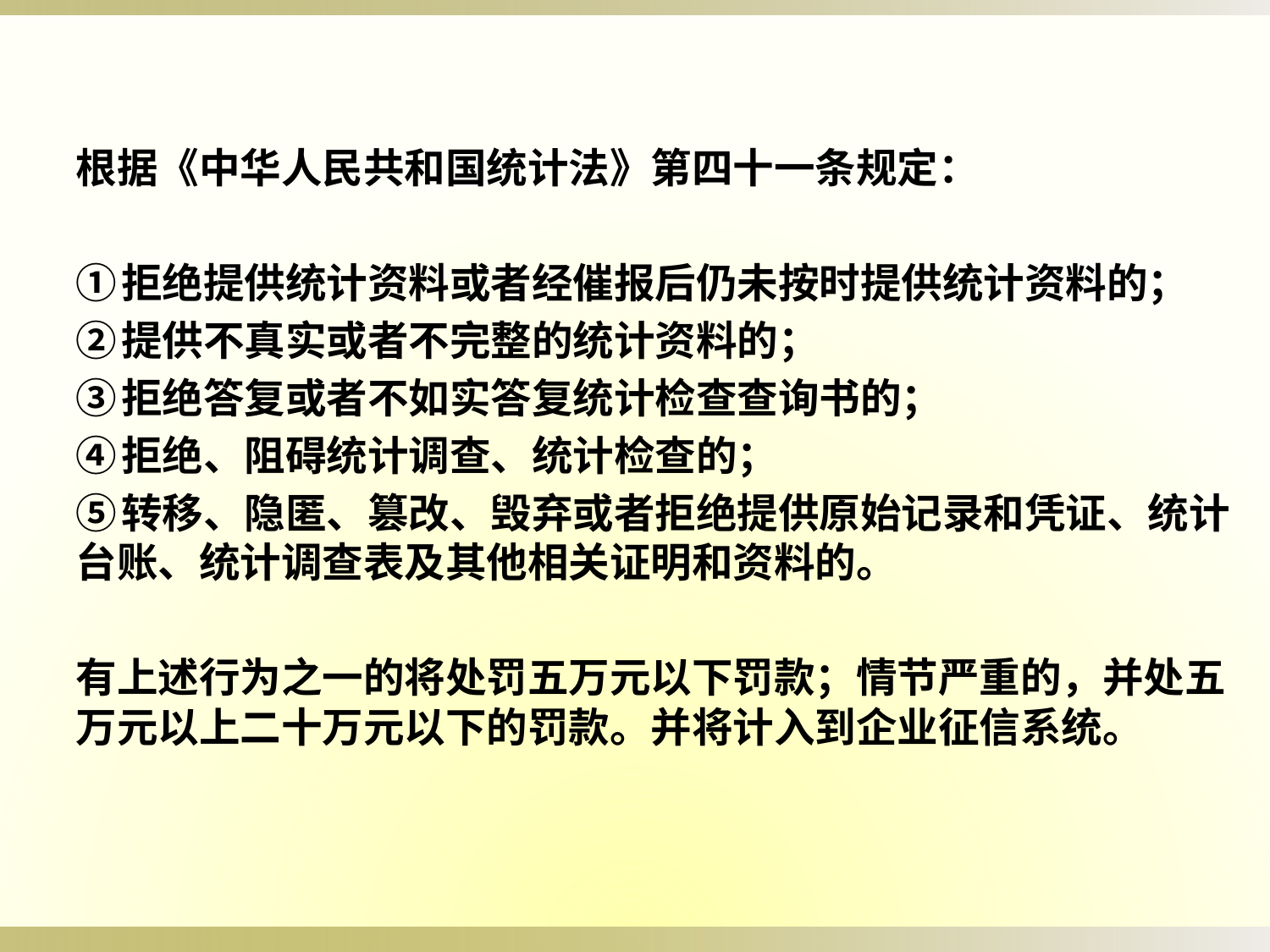

根据《中华人民共和国统计法》第四十一条规定：

①拒绝提供统计资料或者经催报后仍未按时提供统计资料的；
②提供不真实或者不完整的统计资料的；
③拒绝答复或者不如实答复统计检查查询书的；
④拒绝、阻碍统计调查、统计检查的；
⑤转移、隐匿、篡改、毁弃或者拒绝提供原始记录和凭证、统计台账、统计调查表及其他相关证明和资料的。

有上述行为之一的将处罚五万元以下罚款；情节严重的，并处五万元以上二十万元以下的罚款。并将计入到企业征信系统。